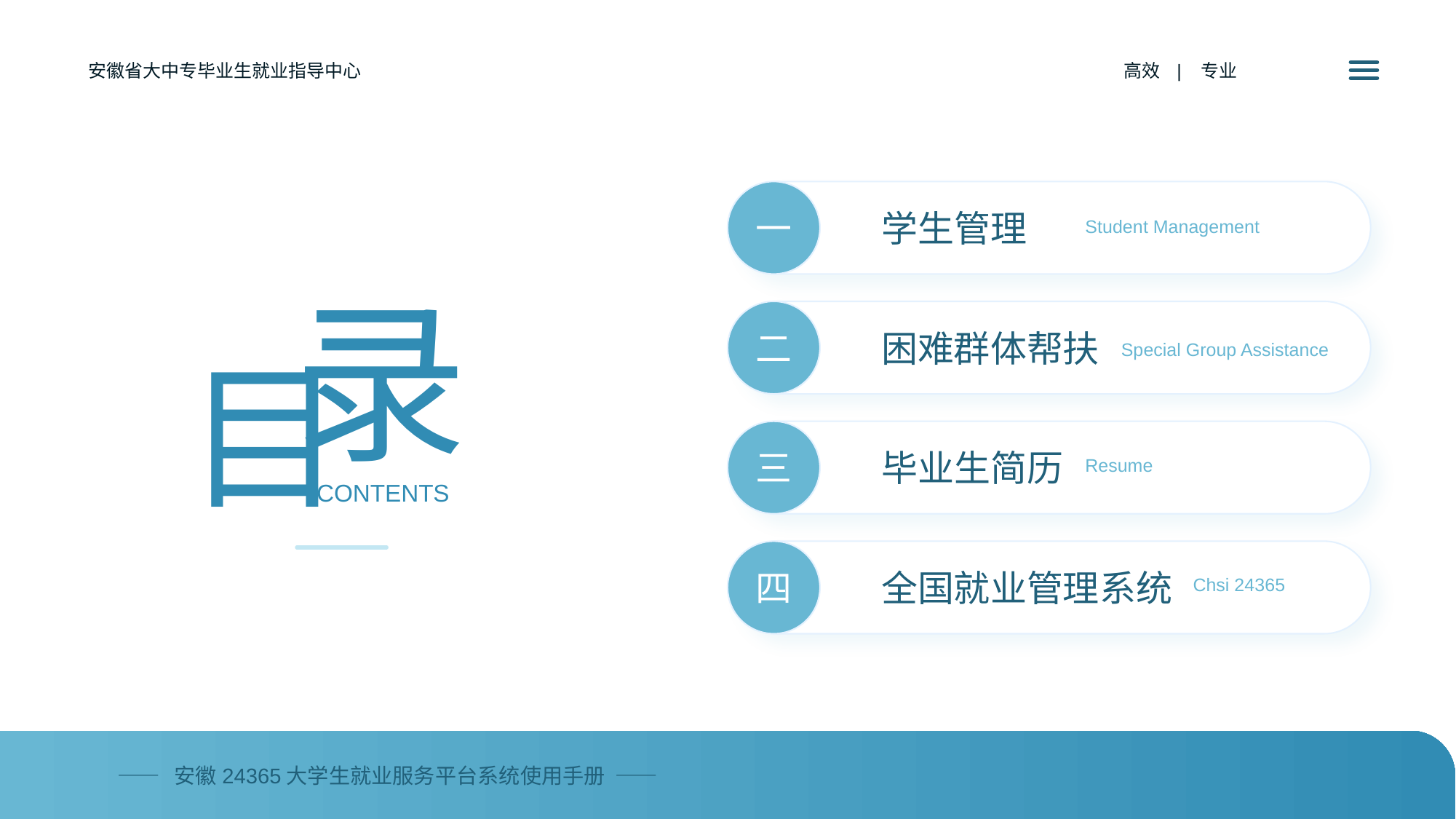

安徽省大中专毕业生就业指导中心
  高效   |   专业

一
学生管理
Student Management

二
困难群体帮扶
Special Group Assistance

三
毕业生简历
Resume

四
全国就业管理系统
Chsi 24365

录
目
Contents

——  安徽24365大学生就业服务平台系统使用手册  ——
——   安徽24365大学生就业服务平台系统使用手册   ——